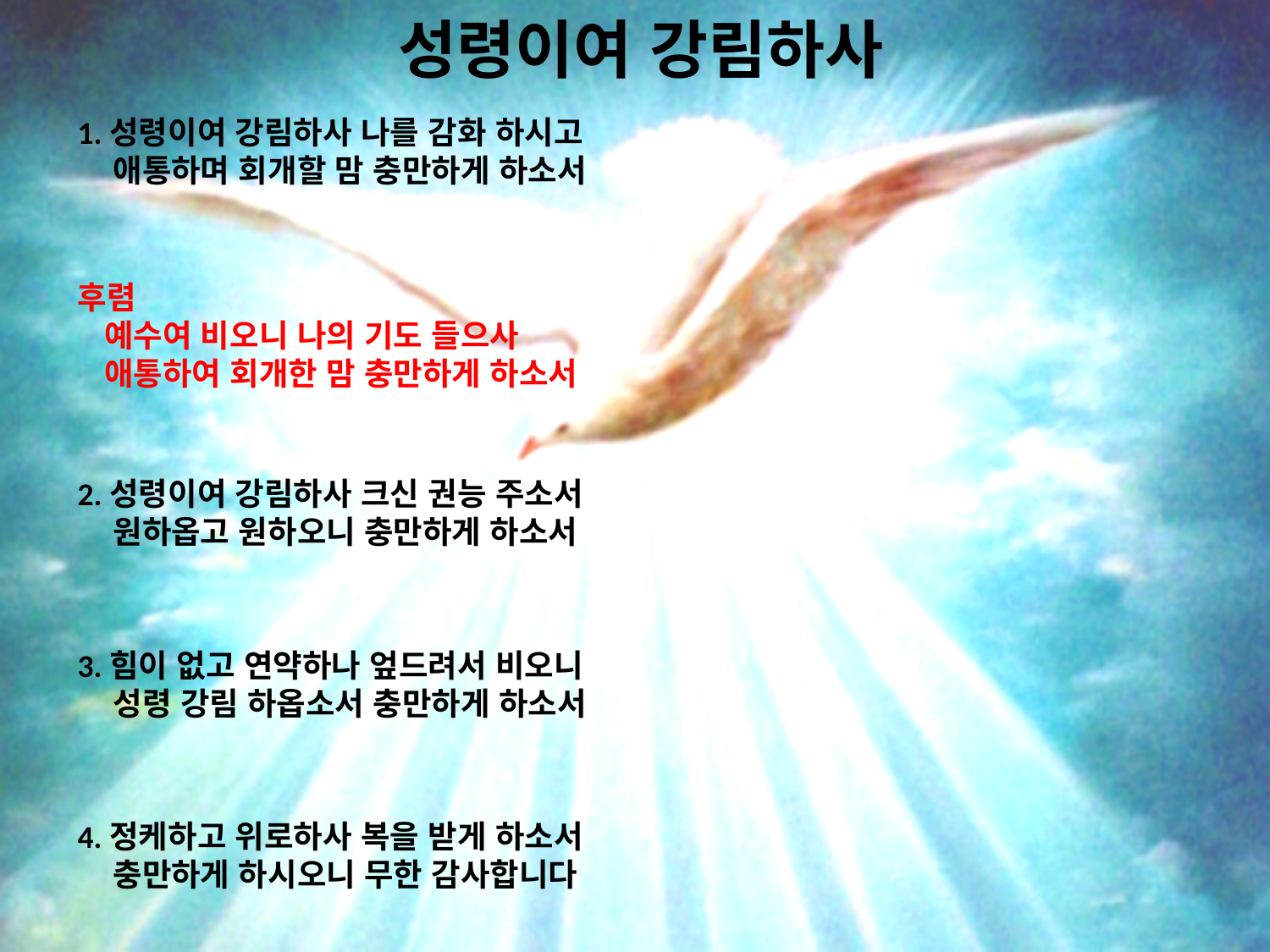

# 성령이여 강림하사
1.성령이여 강림하사 나를 감화 하시고
    애통하며 회개할 맘 충만하게 하소서

후렴
   예수여 비오니 나의 기도 들으사
   애통하여 회개한 맘 충만하게 하소서
2.성령이여 강림하사 크신 권능 주소서
    원하옵고 원하오니 충만하게 하소서

3.힘이 없고 연약하나 엎드려서 비오니
    성령 강림 하옵소서 충만하게 하소서

4.정케하고 위로하사 복을 받게 하소서
    충만하게 하시오니 무한 감사합니다